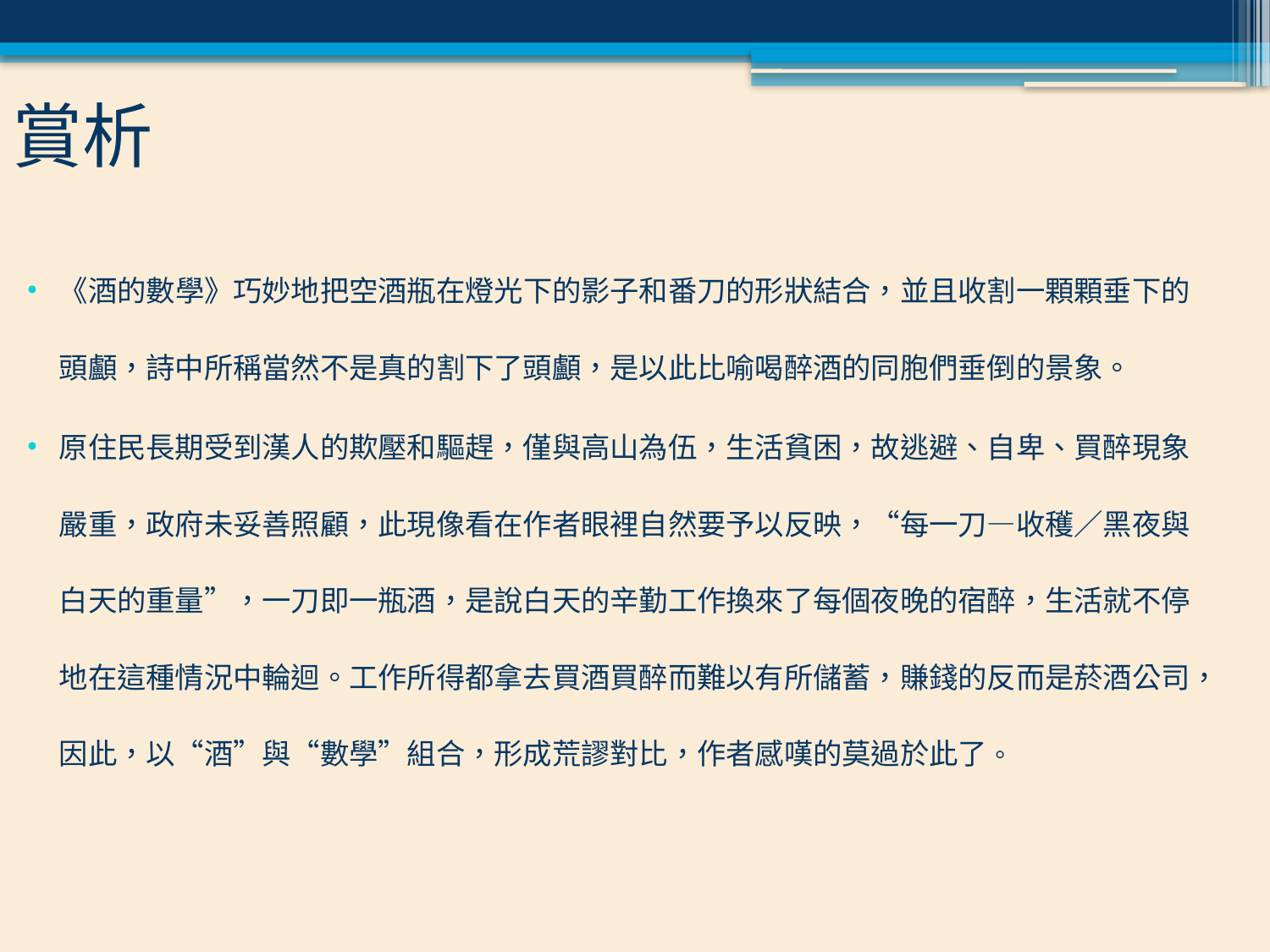

# 賞析

《酒的數學》巧妙地把空酒瓶在燈光下的影子和番刀的形狀結合，並且收割一顆顆垂下的頭顱，詩中所稱當然不是真的割下了頭顱，是以此比喻喝醉酒的同胞們垂倒的景象。

原住民長期受到漢人的欺壓和驅趕，僅與高山為伍，生活貧困，故逃避、自卑、買醉現象嚴重，政府未妥善照顧，此現像看在作者眼裡自然要予以反映，“每一刀―收穫∕黑夜與白天的重量”，一刀即一瓶酒，是說白天的辛勤工作換來了每個夜晚的宿醉，生活就不停地在這種情況中輪迴。工作所得都拿去買酒買醉而難以有所儲蓄，賺錢的反而是菸酒公司，因此，以“酒”與“數學”組合，形成荒謬對比，作者感嘆的莫過於此了。